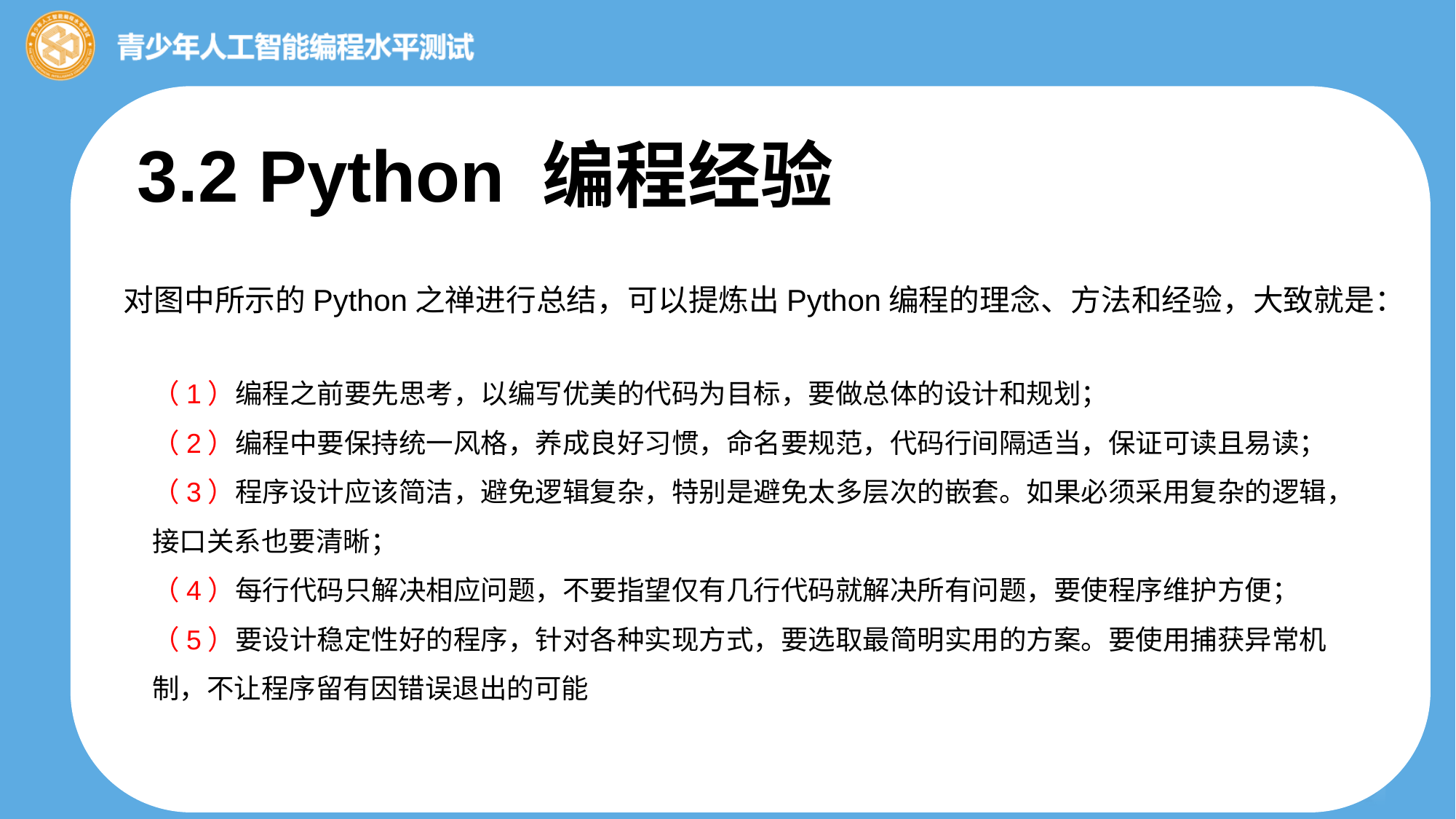

3.2 Python 编程经验
对图中所示的Python之禅进行总结，可以提炼出Python编程的理念、方法和经验，大致就是：
（1）编程之前要先思考，以编写优美的代码为目标，要做总体的设计和规划；
（2）编程中要保持统一风格，养成良好习惯，命名要规范，代码行间隔适当，保证可读且易读；
（3）程序设计应该简洁，避免逻辑复杂，特别是避免太多层次的嵌套。如果必须采用复杂的逻辑，接口关系也要清晰；
（4）每行代码只解决相应问题，不要指望仅有几行代码就解决所有问题，要使程序维护方便；
（5）要设计稳定性好的程序，针对各种实现方式，要选取最简明实用的方案。要使用捕获异常机制，不让程序留有因错误退出的可能